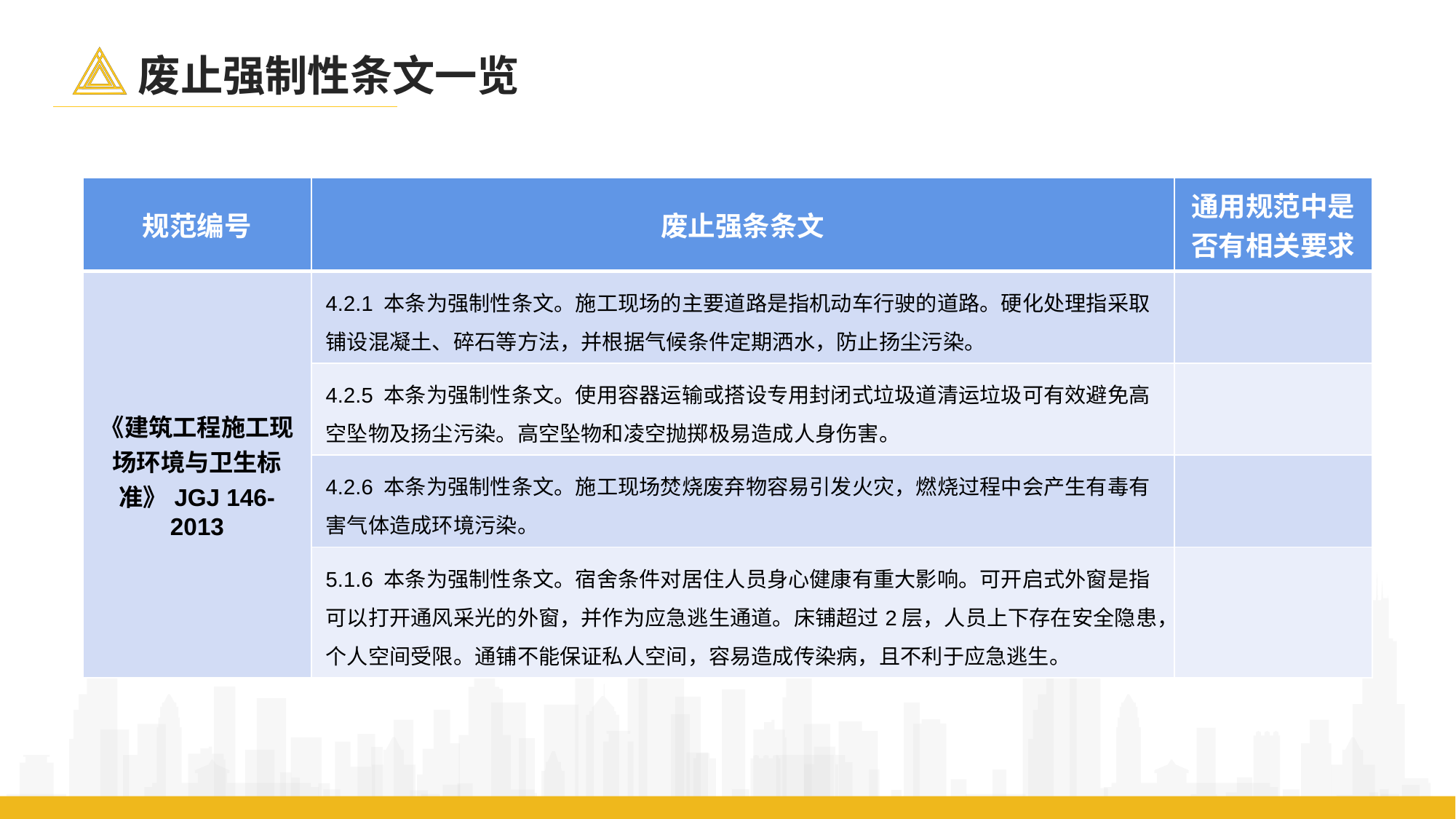

废止强制性条文一览

| 规范编号 | 废止强条条文 | 通用规范中是否有相关要求 |
| --- | --- | --- |
| 《建筑工程施工现场环境与卫生标准》JGJ 146-2013 | 4.2.1 本条为强制性条文。施工现场的主要道路是指机动车行驶的道路。硬化处理指采取铺设混凝土、碎石等方法，并根据气候条件定期洒水，防止扬尘污染。 |  |
|  | 4.2.5 本条为强制性条文。使用容器运输或搭设专用封闭式垃圾道清运垃圾可有效避免高空坠物及扬尘污染。高空坠物和凌空抛掷极易造成人身伤害。 |  |
|  | 4.2.6 本条为强制性条文。施工现场焚烧废弃物容易引发火灾，燃烧过程中会产生有毒有害气体造成环境污染。 |  |
|  | 5.1.6 本条为强制性条文。宿舍条件对居住人员身心健康有重大影响。可开启式外窗是指可以打开通风采光的外窗，并作为应急逃生通道。床铺超过2层，人员上下存在安全隐患，个人空间受限。通铺不能保证私人空间，容易造成传染病，且不利于应急逃生。 |  |